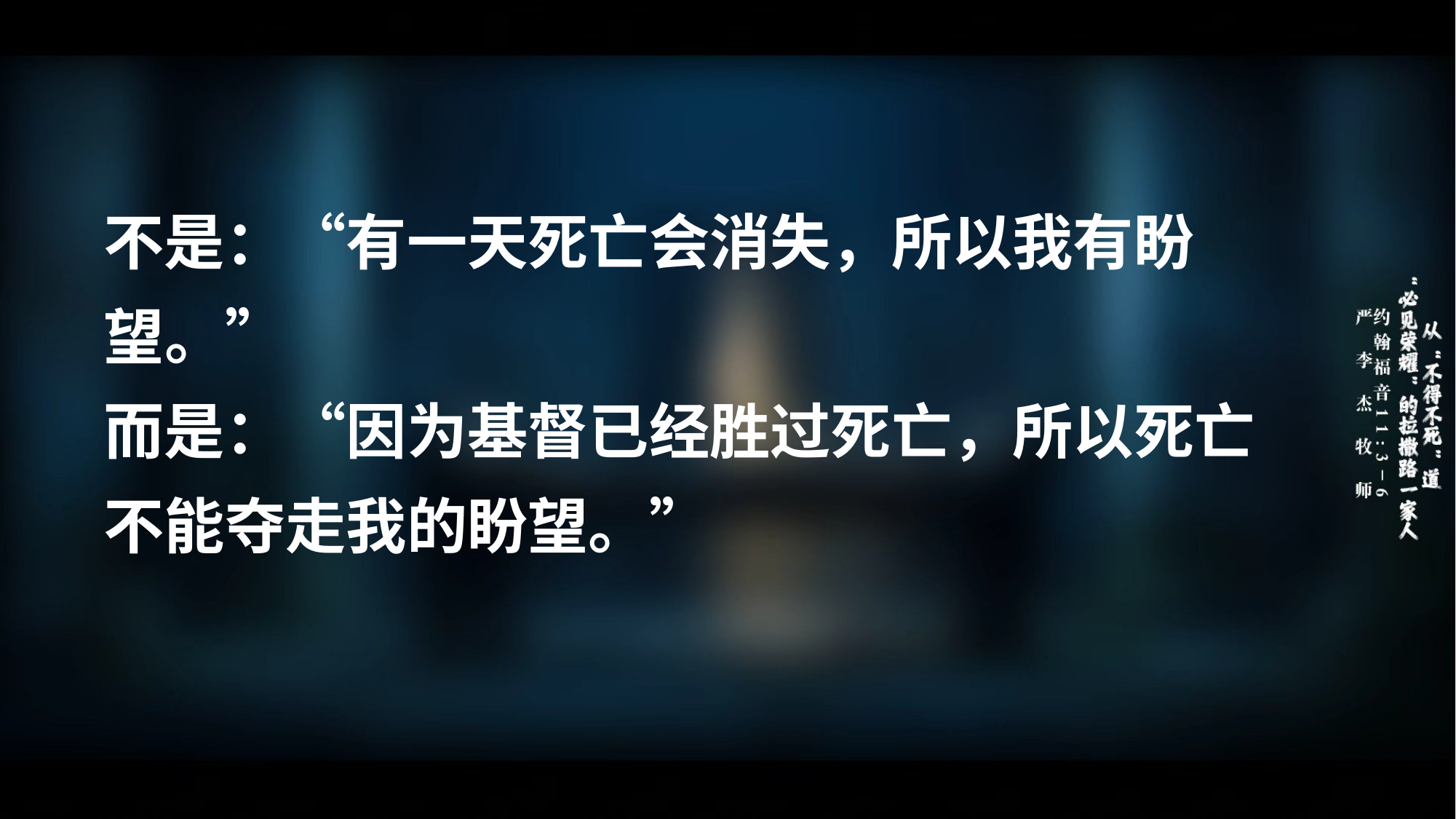

不是：“有一天死亡会消失，所以我有盼望。”
而是：“因为基督已经胜过死亡，所以死亡
不能夺走我的盼望。”